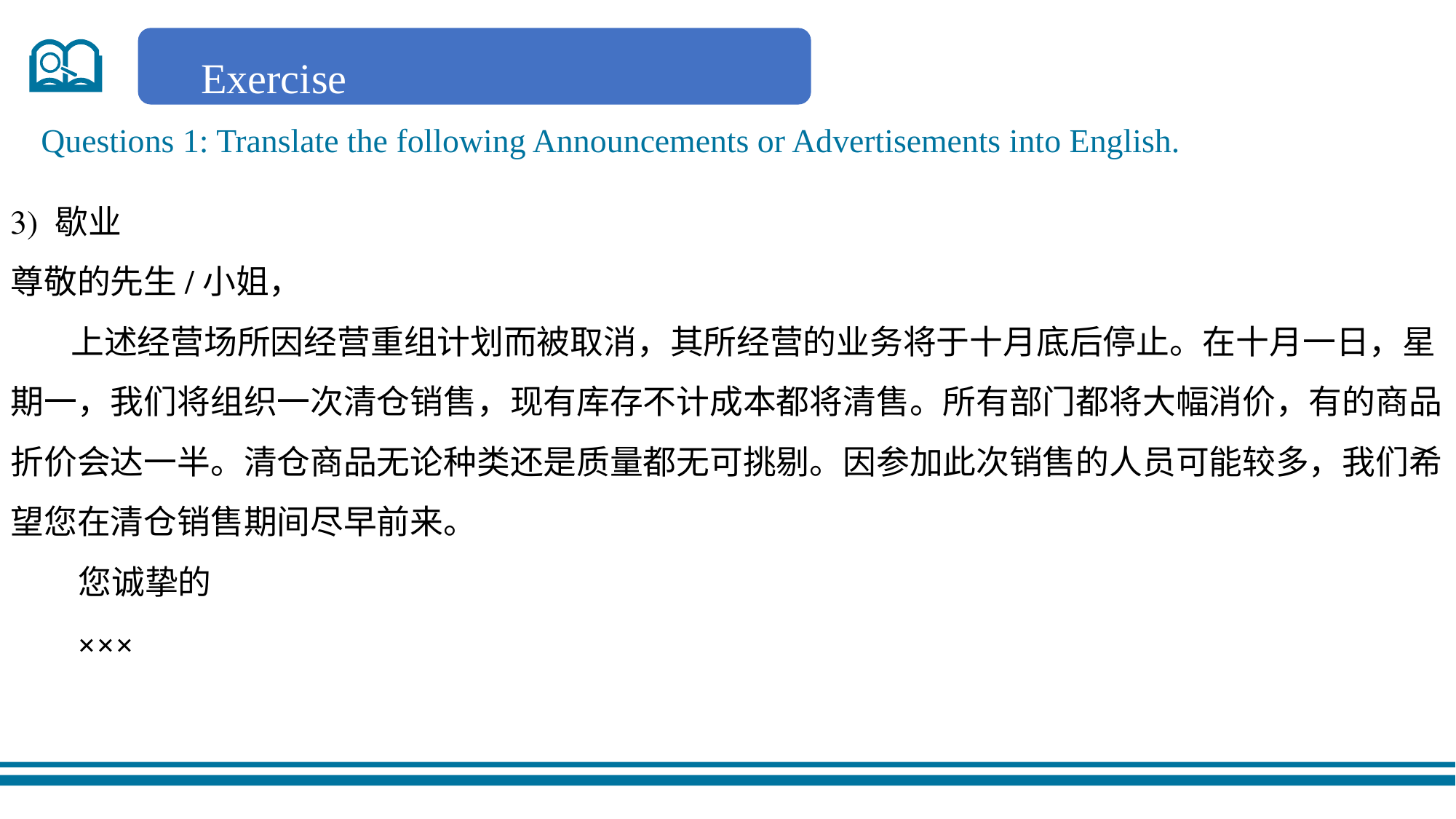

Exercise
Questions 1: Translate the following Announcements or Advertisements into English.
3) 歇业
尊敬的先生/小姐，
       上述经营场所因经营重组计划而被取消，其所经营的业务将于十月底后停止。在十月一日，星期一，我们将组织一次清仓销售，现有库存不计成本都将清售。所有部门都将大幅消价，有的商品折价会达一半。清仓商品无论种类还是质量都无可挑剔。因参加此次销售的人员可能较多，我们希望您在清仓销售期间尽早前来。
        您诚挚的
        ×××